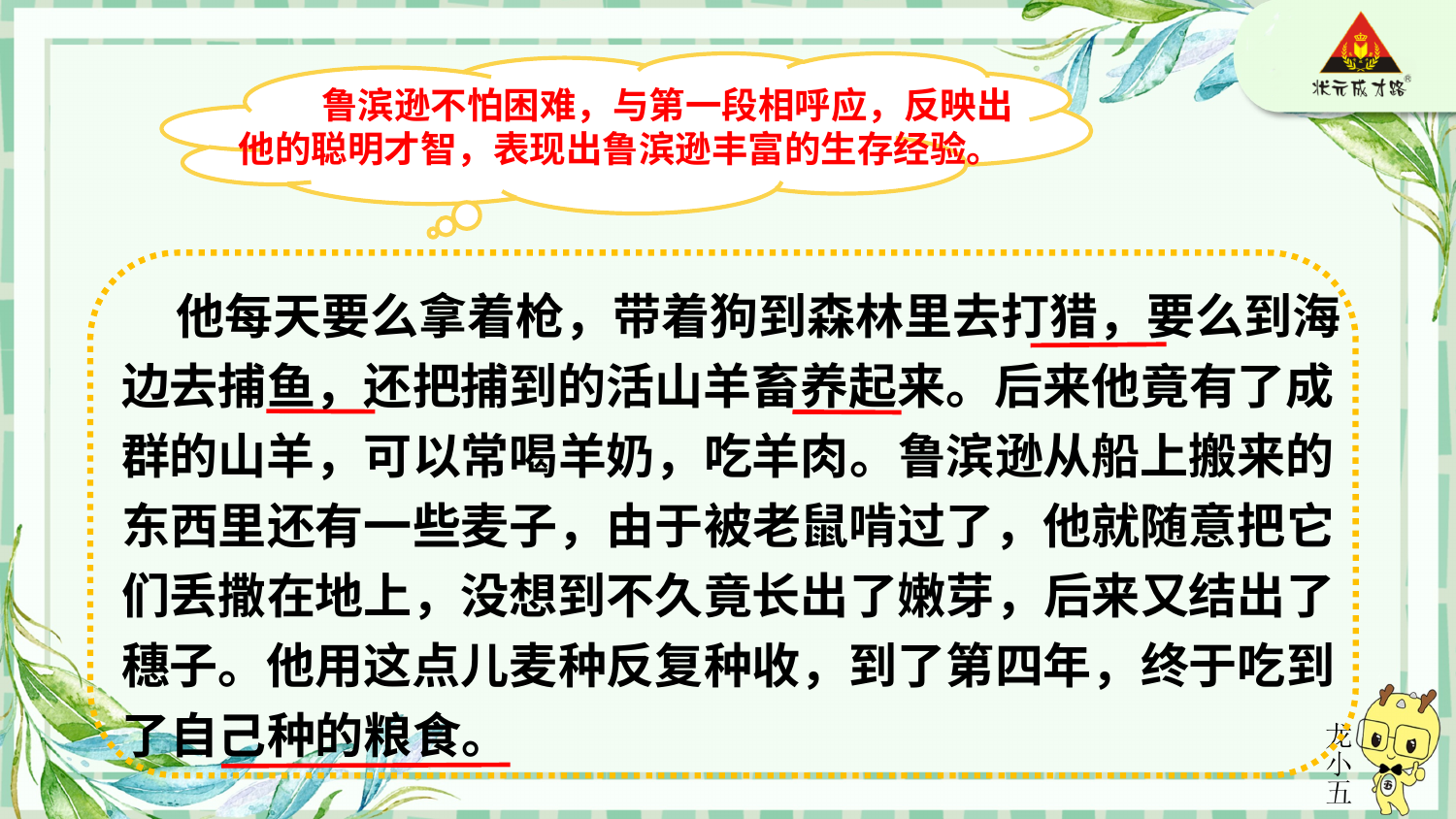

鲁滨逊不怕困难，与第一段相呼应，反映出他的聪明才智，表现出鲁滨逊丰富的生存经验。

    他每天要么拿着枪，带着狗到森林里去打猎，要么到海边去捕鱼，还把捕到的活山羊畜养起来。后来他竟有了成群的山羊，可以常喝羊奶，吃羊肉。鲁滨逊从船上搬来的东西里还有一些麦子，由于被老鼠啃过了，他就随意把它们丢撒在地上，没想到不久竟长出了嫩芽，后来又结出了穗子。他用这点儿麦种反复种收，到了第四年，终于吃到了自己种的粮食。